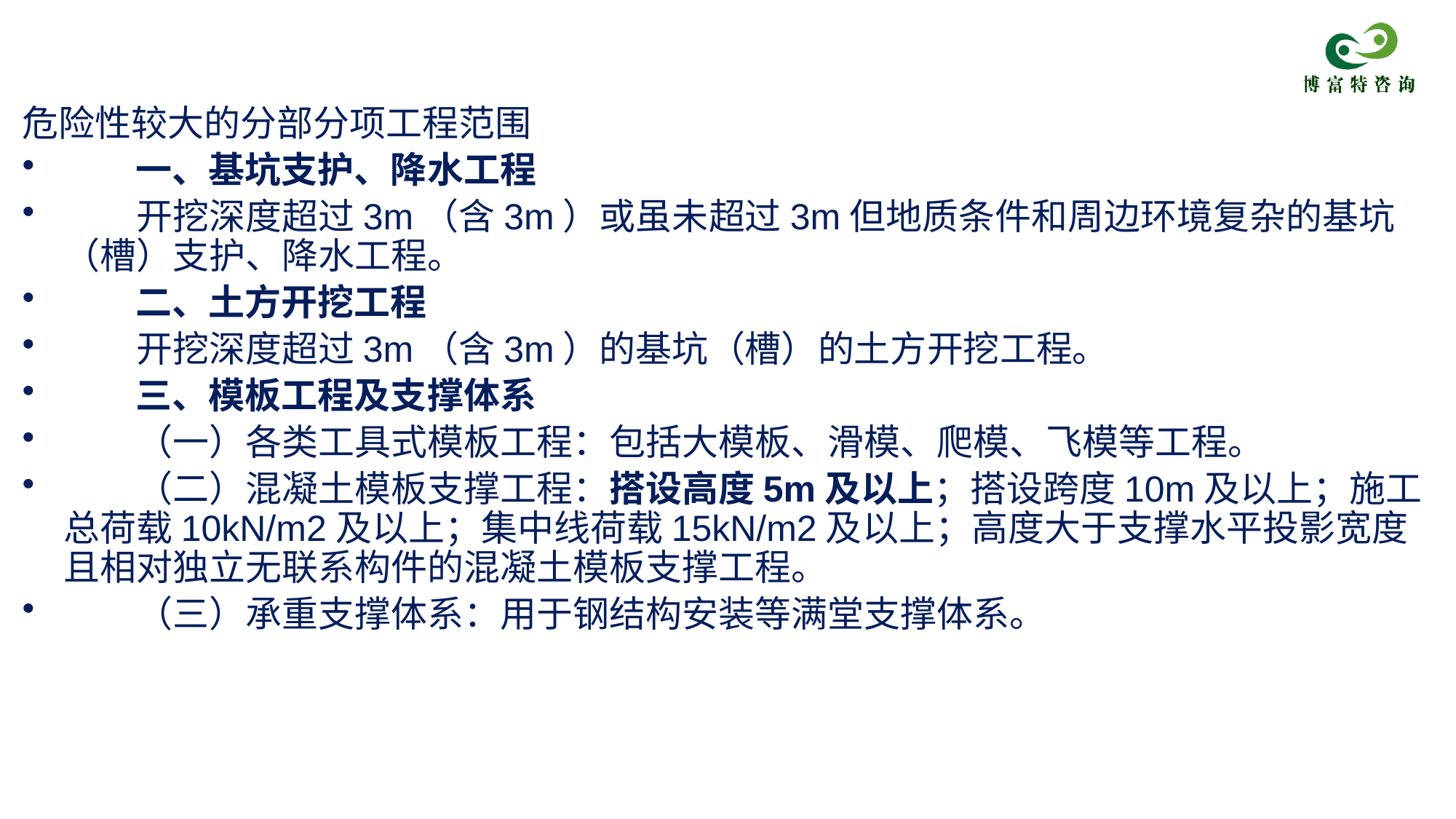

危险性较大的分部分项工程范围
　　一、基坑支护、降水工程
　　开挖深度超过3m（含3m）或虽未超过3m但地质条件和周边环境复杂的基坑（槽）支护、降水工程。
　　二、土方开挖工程
　　开挖深度超过3m（含3m）的基坑（槽）的土方开挖工程。
　　三、模板工程及支撑体系
　　（一）各类工具式模板工程：包括大模板、滑模、爬模、飞模等工程。
　　（二）混凝土模板支撑工程：搭设高度5m及以上；搭设跨度10m及以上；施工总荷载10kN/m2及以上；集中线荷载15kN/m2及以上；高度大于支撑水平投影宽度且相对独立无联系构件的混凝土模板支撑工程。
　　（三）承重支撑体系：用于钢结构安装等满堂支撑体系。
精选PPT
3